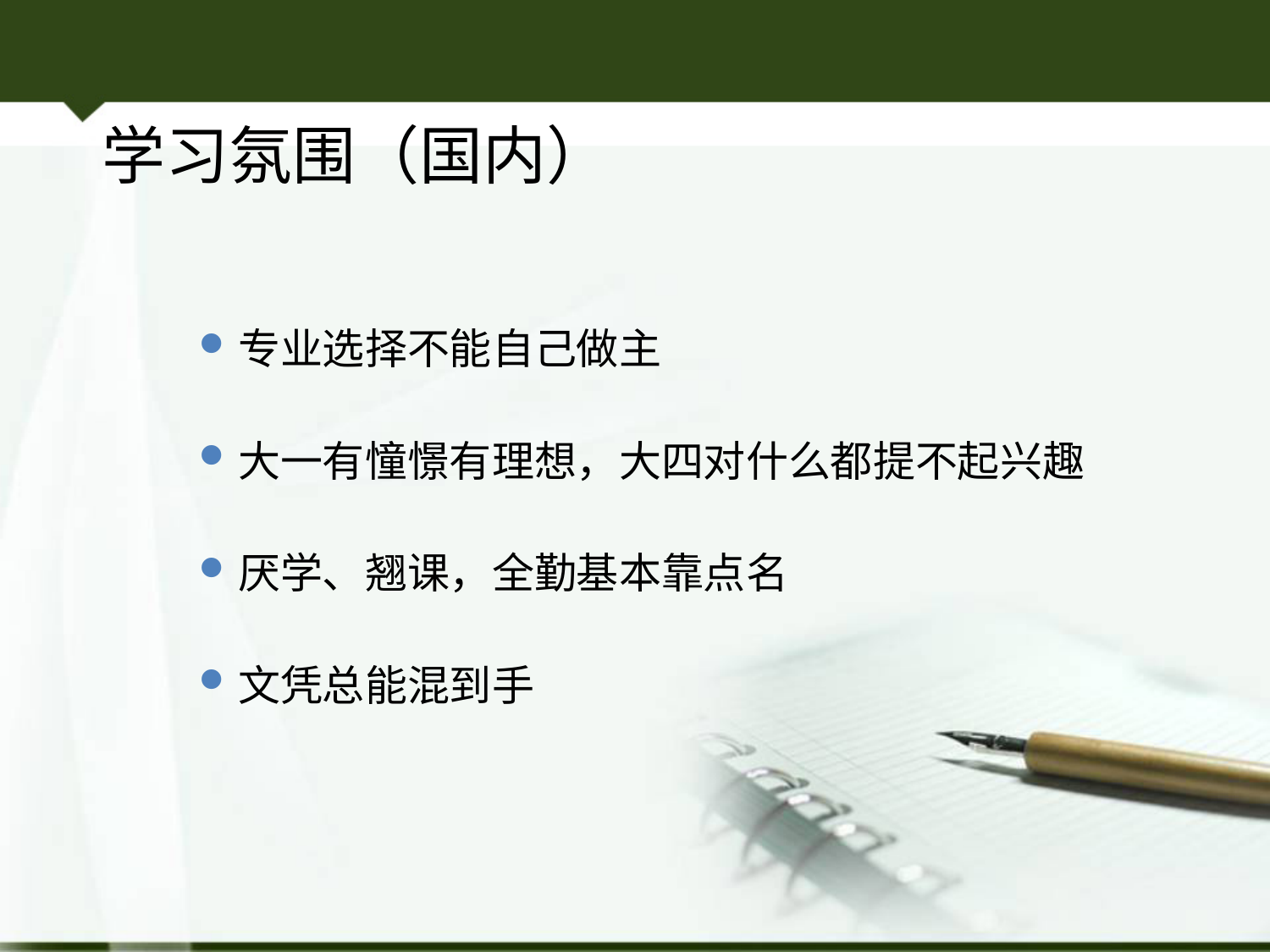

学习氛围（国内）
专业选择不能自己做主
大一有憧憬有理想，大四对什么都提不起兴趣
厌学、翘课，全勤基本靠点名
文凭总能混到手